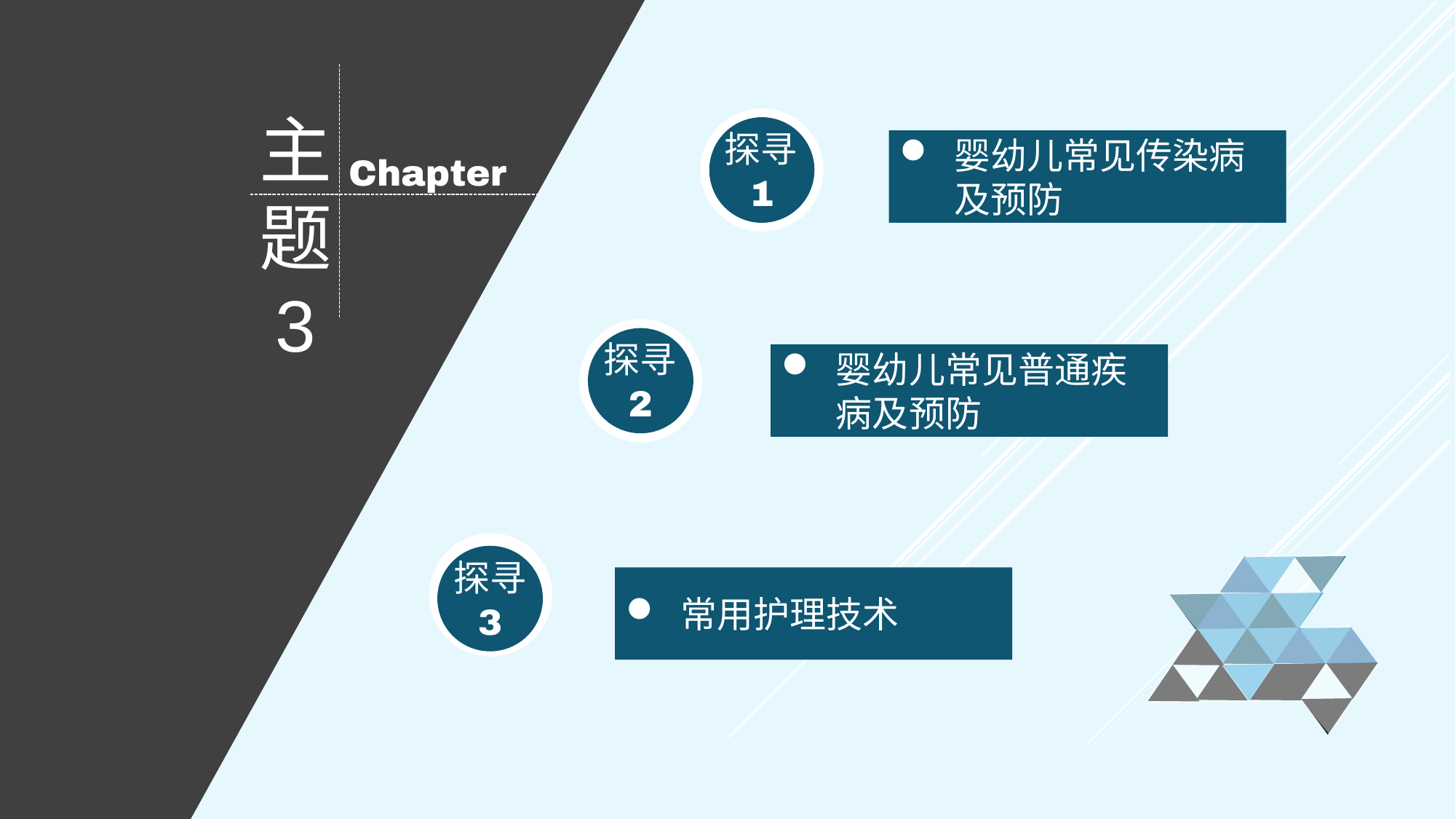

主题
3

探寻1
婴幼儿常见传染病及预防
Chapter

探寻2
婴幼儿常见普通疾病及预防

探寻
3
常用护理技术